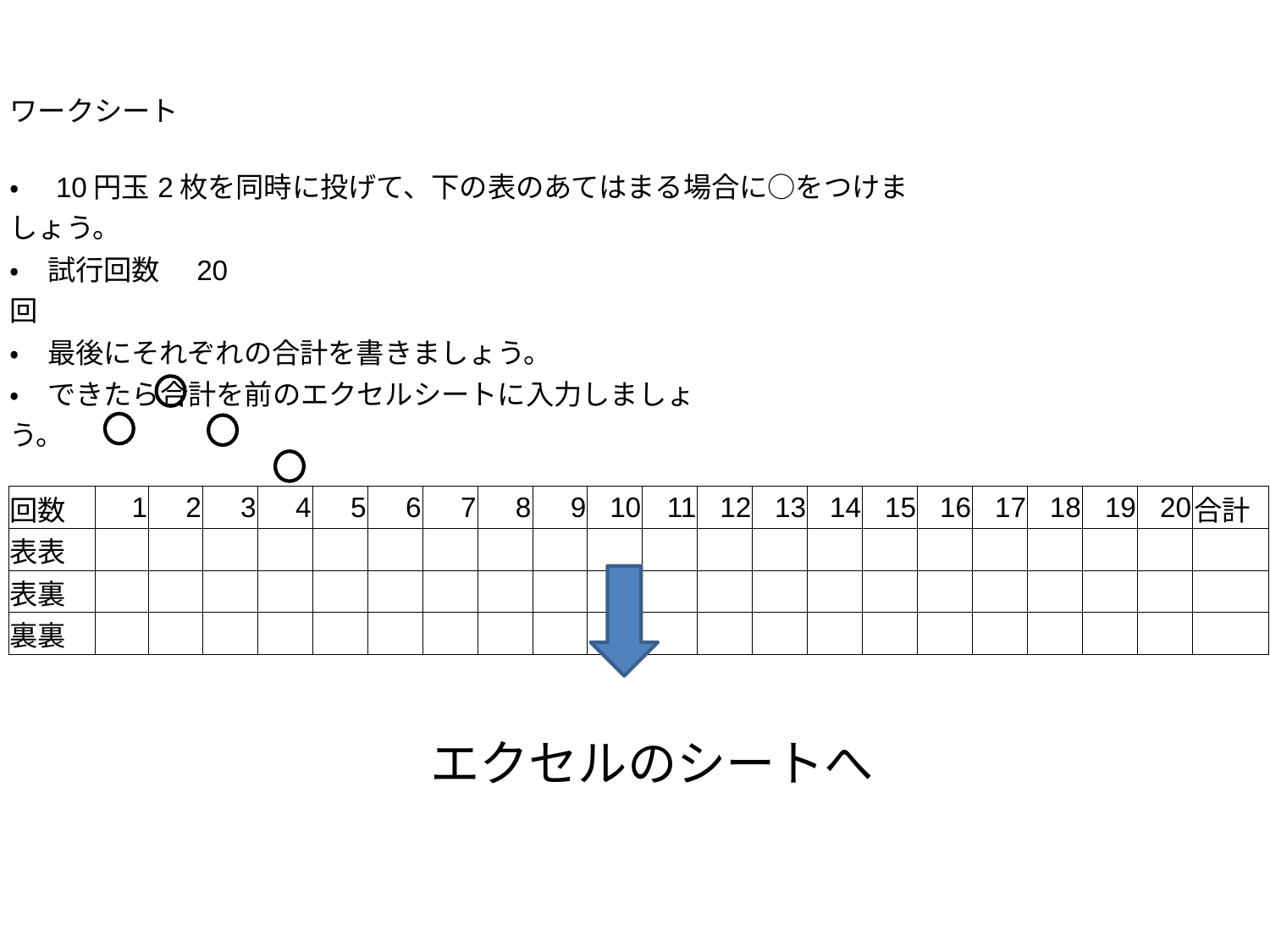

| ワークシート |  |  |  |  |  |  |  |  |  |  |  |  |  |  |  |  |  |  |  |  |  |
| --- | --- | --- | --- | --- | --- | --- | --- | --- | --- | --- | --- | --- | --- | --- | --- | --- | --- | --- | --- | --- | --- |
|  |  |  |  |  |  |  |  |  |  |  |  |  |  |  |  |  |  |  |  |  |  |
| ・　10円玉2枚を同時に投げて、下の表のあてはまる場合に○をつけましょう。 |  |  |  |  |  |  |  |  |  |  |  |  |  |  |  |  |  |  |  |  |  |
| ・　試行回数　20回 |  |  |  |  |  |  |  |  |  |  |  |  |  |  |  |  |  |  |  |  |  |
| ・　最後にそれぞれの合計を書きましょう。 |  |  |  |  |  |  |  |  |  |  |  |  |  |  |  |  |  |  |  |  |  |
| ・　できたら合計を前のエクセルシートに入力しましょう。 |  |  |  |  |  |  |  |  |  |  |  |  |  |  |  |  |  |  |  |  |  |
|  |  |  |  |  |  |  |  |  |  |  |  |  |  |  |  |  |  |  |  |  |  |
| 回数 | 1 | 2 | 3 | 4 | 5 | 6 | 7 | 8 | 9 | 10 | 11 | 12 | 13 | 14 | 15 | 16 | 17 | 18 | 19 | 20 | 合計 |
| 表表 |  |  |  |  |  |  |  |  |  |  |  |  |  |  |  |  |  |  |  |  |  |
| 表裏 |  |  |  |  |  |  |  |  |  |  |  |  |  |  |  |  |  |  |  |  |  |
| 裏裏 |  |  |  |  |  |  |  |  |  |  |  |  |  |  |  |  |  |  |  |  |  |
|  |  |  |  |  |  |  |  |  |  |  |  |  |  |  |  |  |  |  |  |  |  |
|  |  |  |  |  |  |  |  |  |  |  |  |  |  |  |  |  |  |  |  |  |  |

エクセルのシートへ